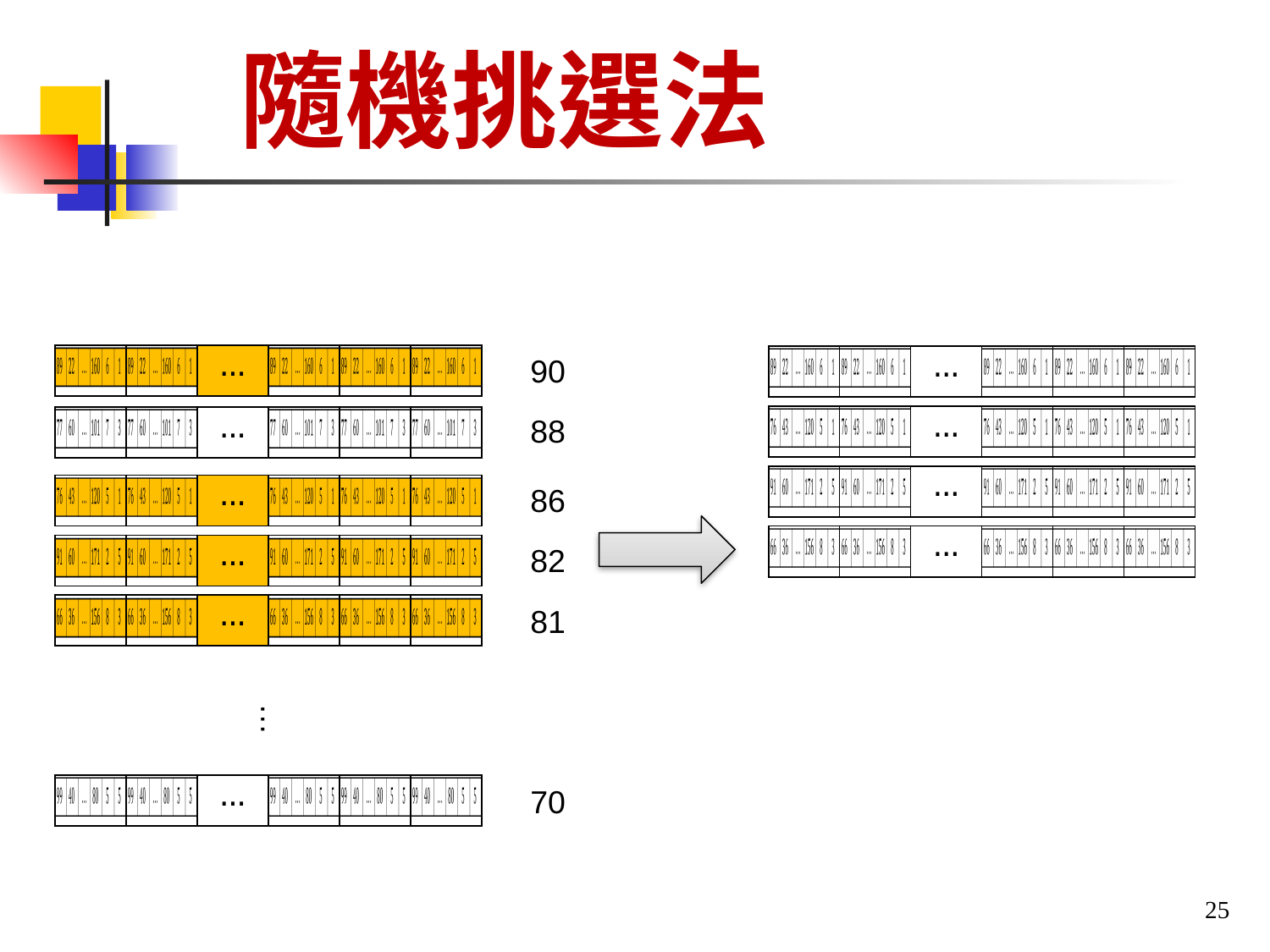

# 隨機挑選法

90
|  |  | … |  |  |  |
| --- | --- | --- | --- | --- | --- |
|  |  | … |  |  |  |
| --- | --- | --- | --- | --- | --- |
88
|  |  | … |  |  |  |
| --- | --- | --- | --- | --- | --- |
|  |  | … |  |  |  |
| --- | --- | --- | --- | --- | --- |
|  |  | … |  |  |  |
| --- | --- | --- | --- | --- | --- |
86
|  |  | … |  |  |  |
| --- | --- | --- | --- | --- | --- |

|  |  | … |  |  |  |
| --- | --- | --- | --- | --- | --- |
82
|  |  | … |  |  |  |
| --- | --- | --- | --- | --- | --- |
|  |  | … |  |  |  |
| --- | --- | --- | --- | --- | --- |
81
…
|  |  | … |  |  |  |
| --- | --- | --- | --- | --- | --- |
70
25